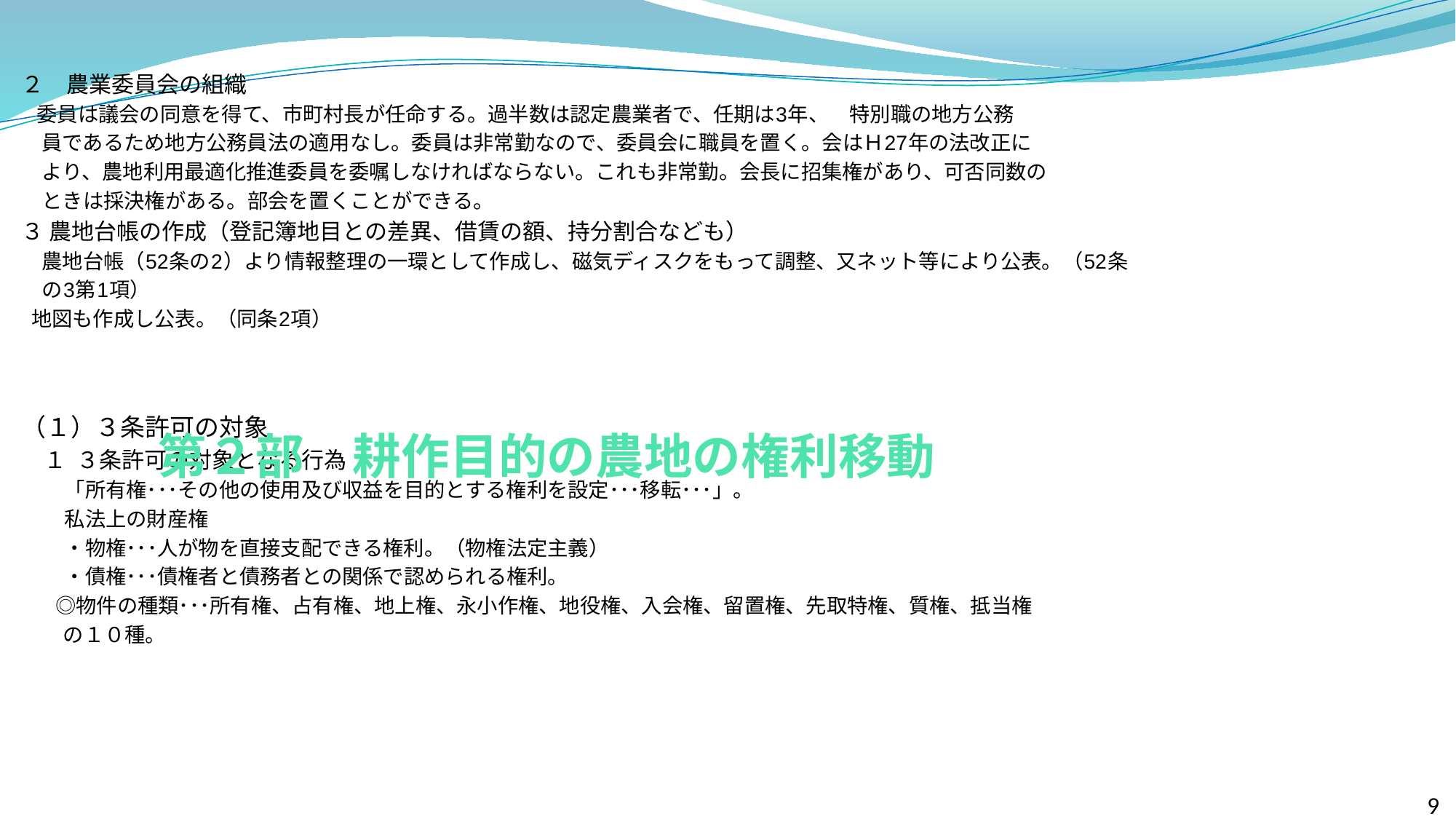

２　農業委員会の組織
　  委員は議会の同意を得て、市町村長が任命する。過半数は認定農業者で、任期は3年、　特別職の地方公務
　員であるため地方公務員法の適用なし。委員は非常勤なので、委員会に職員を置く。会はＨ27年の法改正に
　より、農地利用最適化推進委員を委嘱しなければならない。これも非常勤。会長に招集権があり、可否同数の
　ときは採決権がある。部会を置くことができる。
３ 農地台帳の作成（登記簿地目との差異、借賃の額、持分割合なども）
　農地台帳（52条の2）より情報整理の一環として作成し、磁気ディスクをもって調整、又ネット等により公表。（52条
　の3第1項）
  地図も作成し公表。（同条2項）

（１）３条許可の対象
　    １  ３条許可の対象となる行為
　     「所有権･･･その他の使用及び収益を目的とする権利を設定･･･移転･･･」。
　     私法上の財産権
　     ・物権･･･人が物を直接支配できる権利。（物権法定主義）
　     ・債権･･･債権者と債務者との関係で認められる権利。
　   ◎物件の種類･･･所有権、占有権、地上権、永小作権、地役権、入会権、留置権、先取特権、質権、抵当権
         の１０種。

# 第２部　耕作目的の農地の権利移動
9